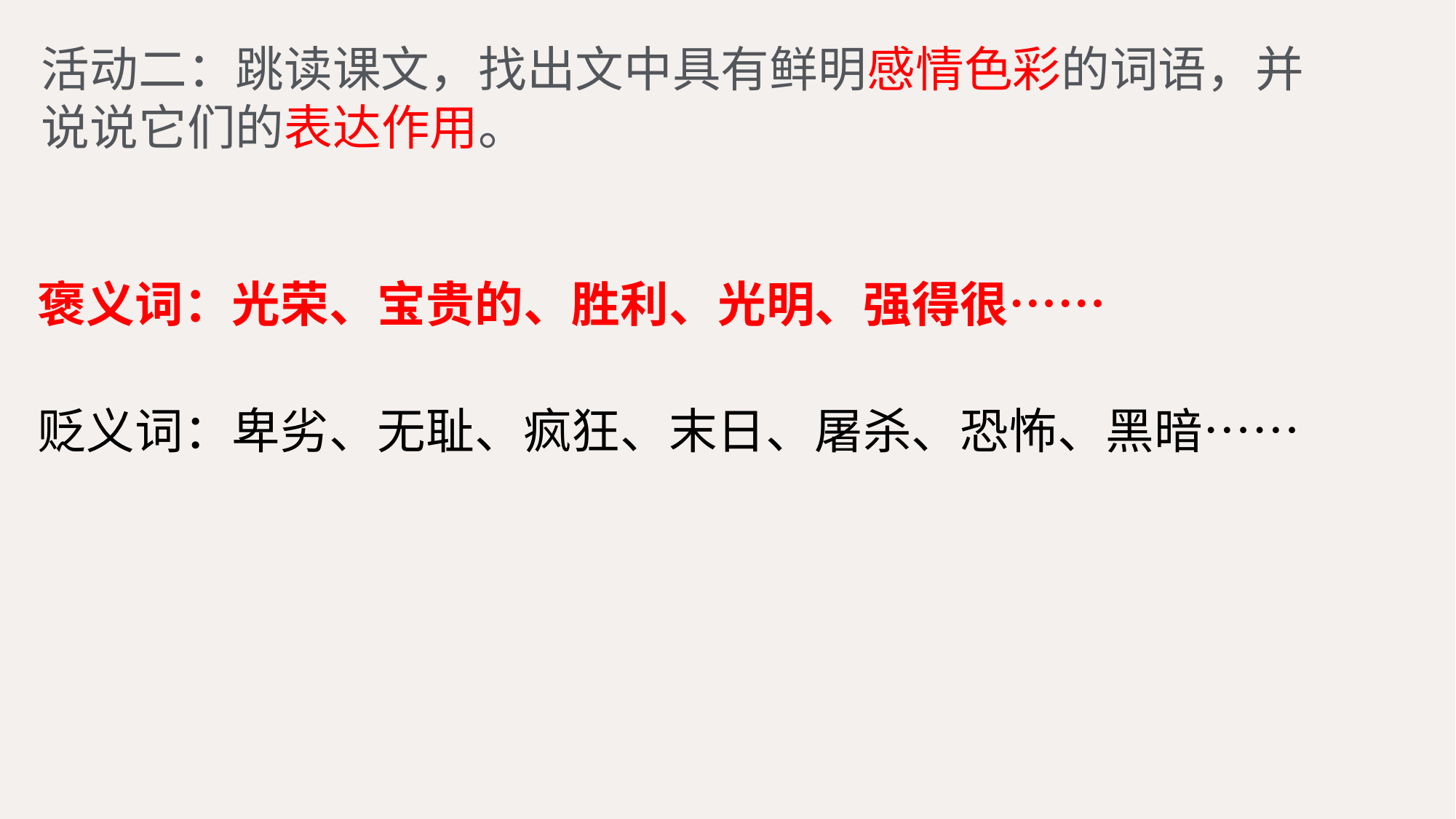

活动二：跳读课文，找出文中具有鲜明感情色彩的词语，并说说它们的表达作用。
褒义词：光荣、宝贵的、胜利、光明、强得很……
贬义词：卑劣、无耻、疯狂、末日、屠杀、恐怖、黑暗……